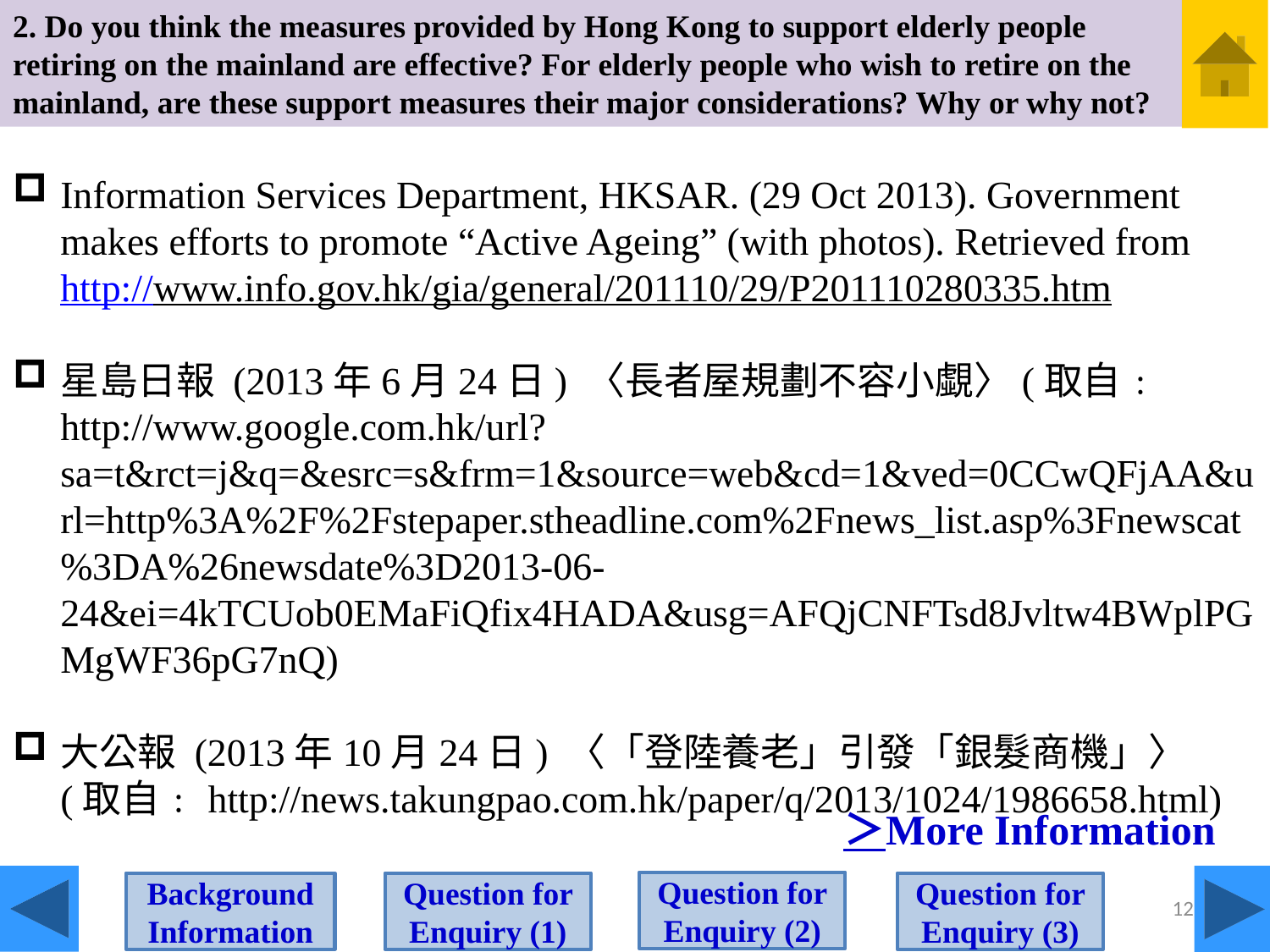

2. Do you think the measures provided by Hong Kong to support elderly people retiring on the mainland are effective? For elderly people who wish to retire on the mainland, are these support measures their major considerations? Why or why not?

Information Services Department, HKSAR. (29 Oct 2013). Government makes efforts to promote “Active Ageing” (with photos). Retrieved from http://www.info.gov.hk/gia/general/201110/29/P201110280335.htm

星島日報 (2013年6月24日) 〈長者屋規劃不容小覷〉(取自﹕http://www.google.com.hk/url?sa=t&rct=j&q=&esrc=s&frm=1&source=web&cd=1&ved=0CCwQFjAA&url=http%3A%2F%2Fstepaper.stheadline.com%2Fnews_list.asp%3Fnewscat%3DA%26newsdate%3D2013-06-24&ei=4kTCUob0EMaFiQfix4HADA&usg=AFQjCNFTsd8Jvltw4BWplPGMgWF36pG7nQ)

大公報 (2013年10月24日) 〈「登陸養老」引發「銀髮商機」〉(取自﹕http://news.takungpao.com.hk/paper/q/2013/1024/1986658.html)

＞More Information

Question for Enquiry (2)
Question for Enquiry (1)
Background Information
Question for Enquiry (3)
12